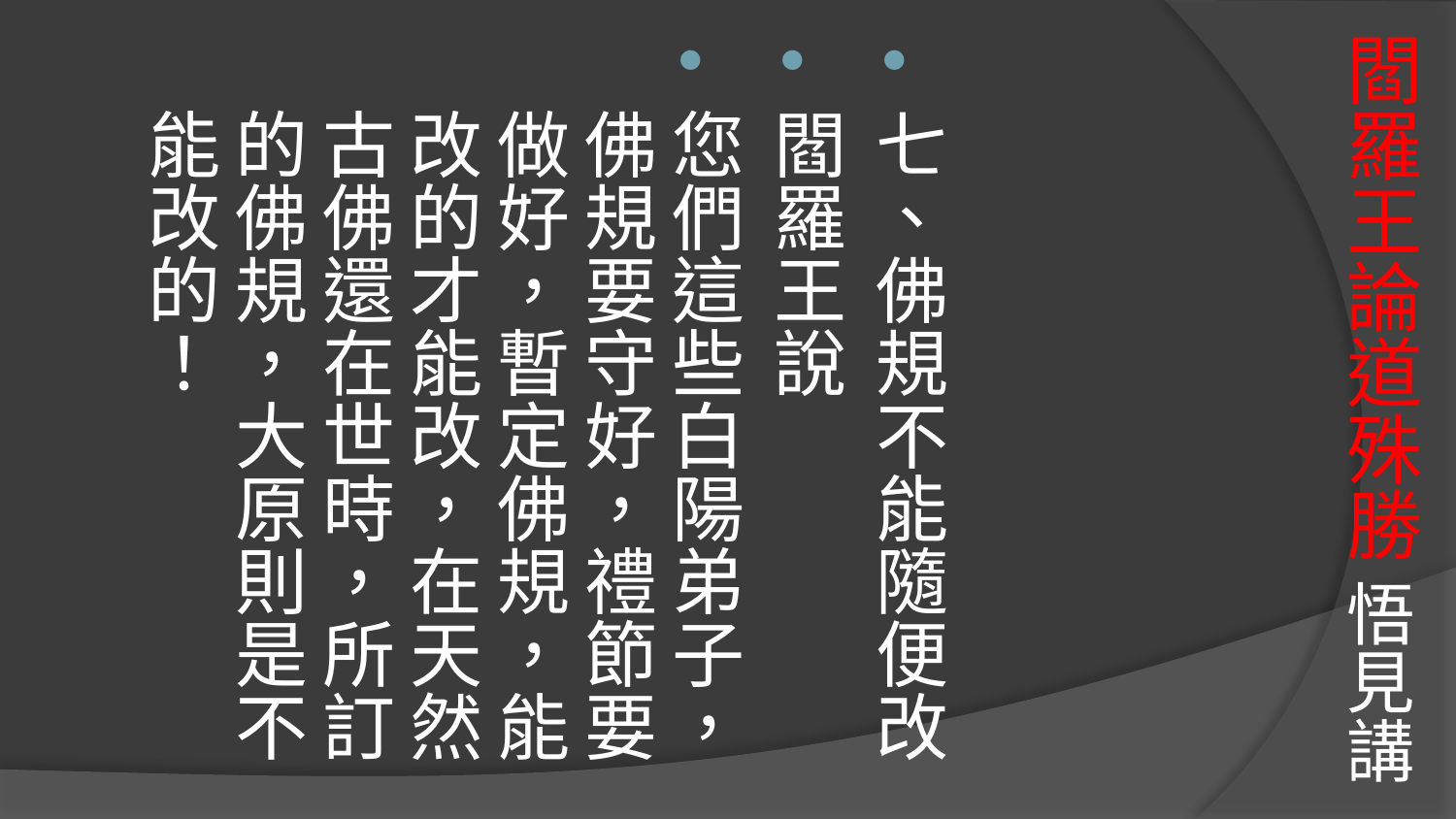

# 閻羅王論道殊勝 悟見講
七、佛規不能隨便改
閻羅王說
您們這些白陽弟子，佛規要守好，禮節要做好，暫定佛規，能改的才能改，在天然古佛還在世時，所訂的佛規，大原則是不能改的！